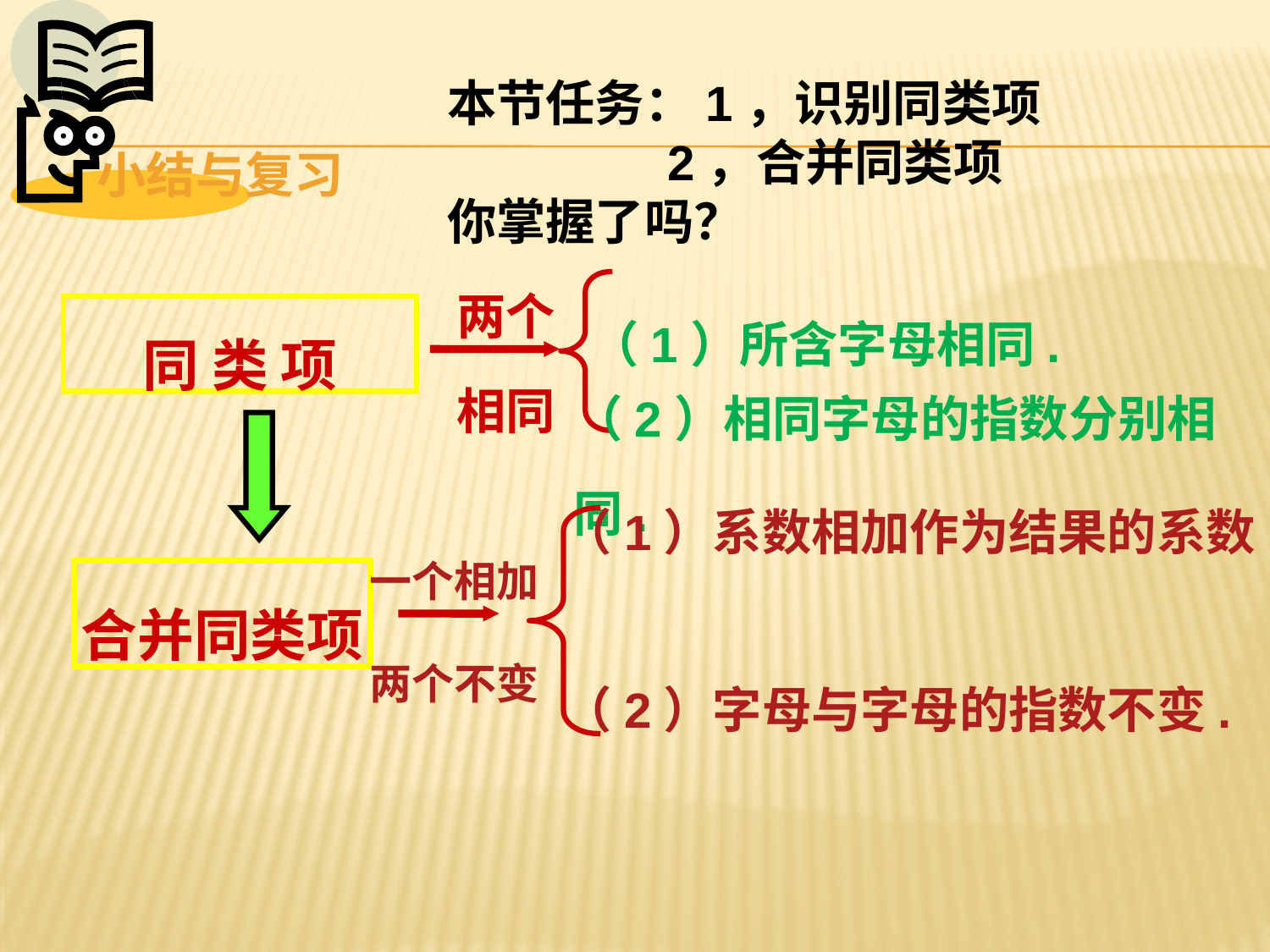

小结与复习
本节任务：1，识别同类项
                2，合并同类项
你掌握了吗？
两个相同

（1）所含字母相同.
（2）相同字母的指数分别相同.
同 类 项

（1）系数相加作为结果的系数.

（2）字母与字母的指数不变.

一个相加
两个不变

合并同类项